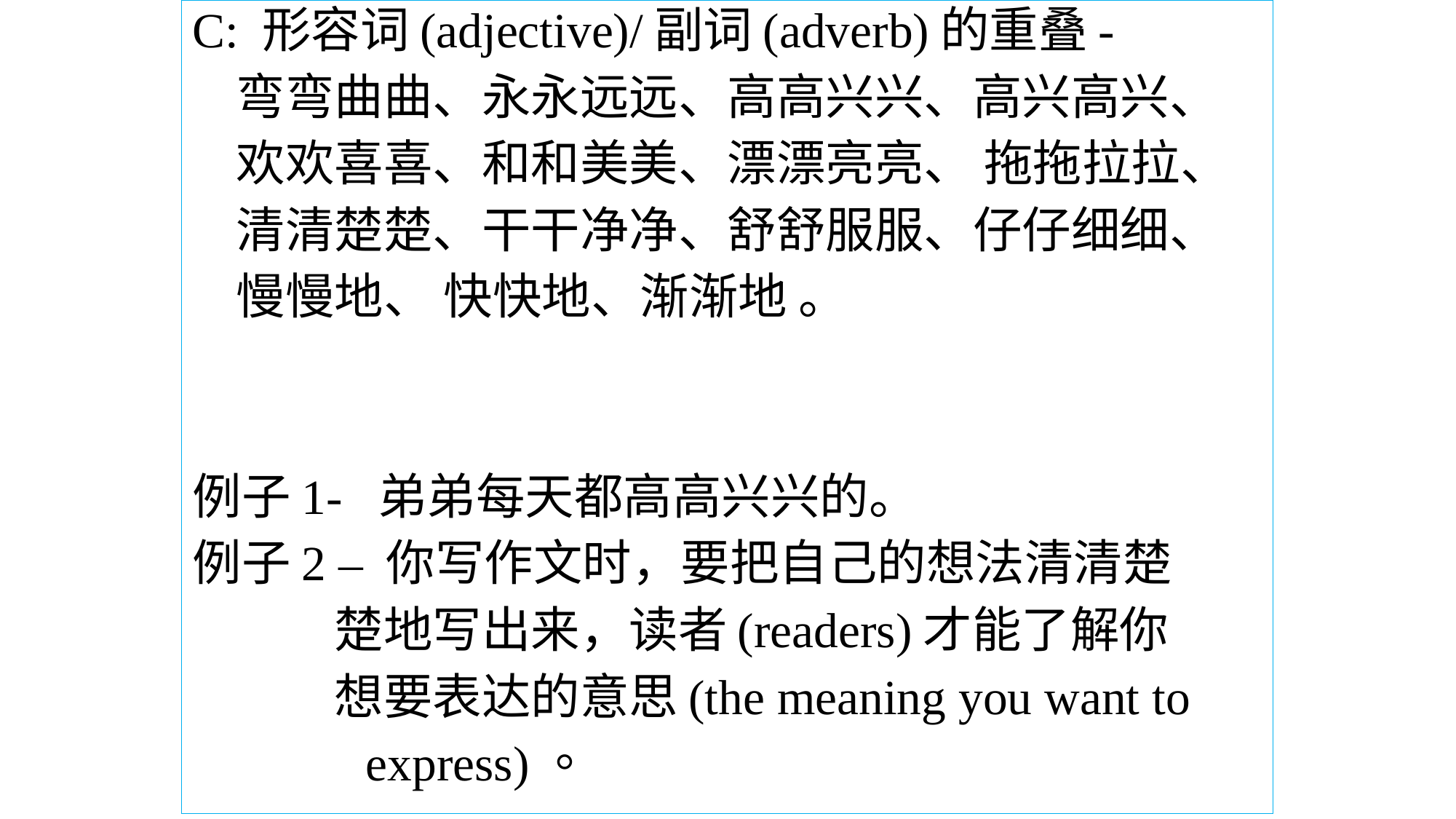

C: 形容词(adjective)/副词(adverb)的重叠-
   弯弯曲曲、永永远远、高高兴兴、高兴高兴、
   欢欢喜喜、和和美美、漂漂亮亮、 拖拖拉拉、
   清清楚楚、干干净净、舒舒服服、仔仔细细、
   慢慢地、 快快地、渐渐地 。

例子1-  弟弟每天都高高兴兴的。
例子2 – 你写作文时，要把自己的想法清清楚
            楚地写出来，读者(readers)才能了解你
            想要表达的意思(the meaning you want to
              express)。